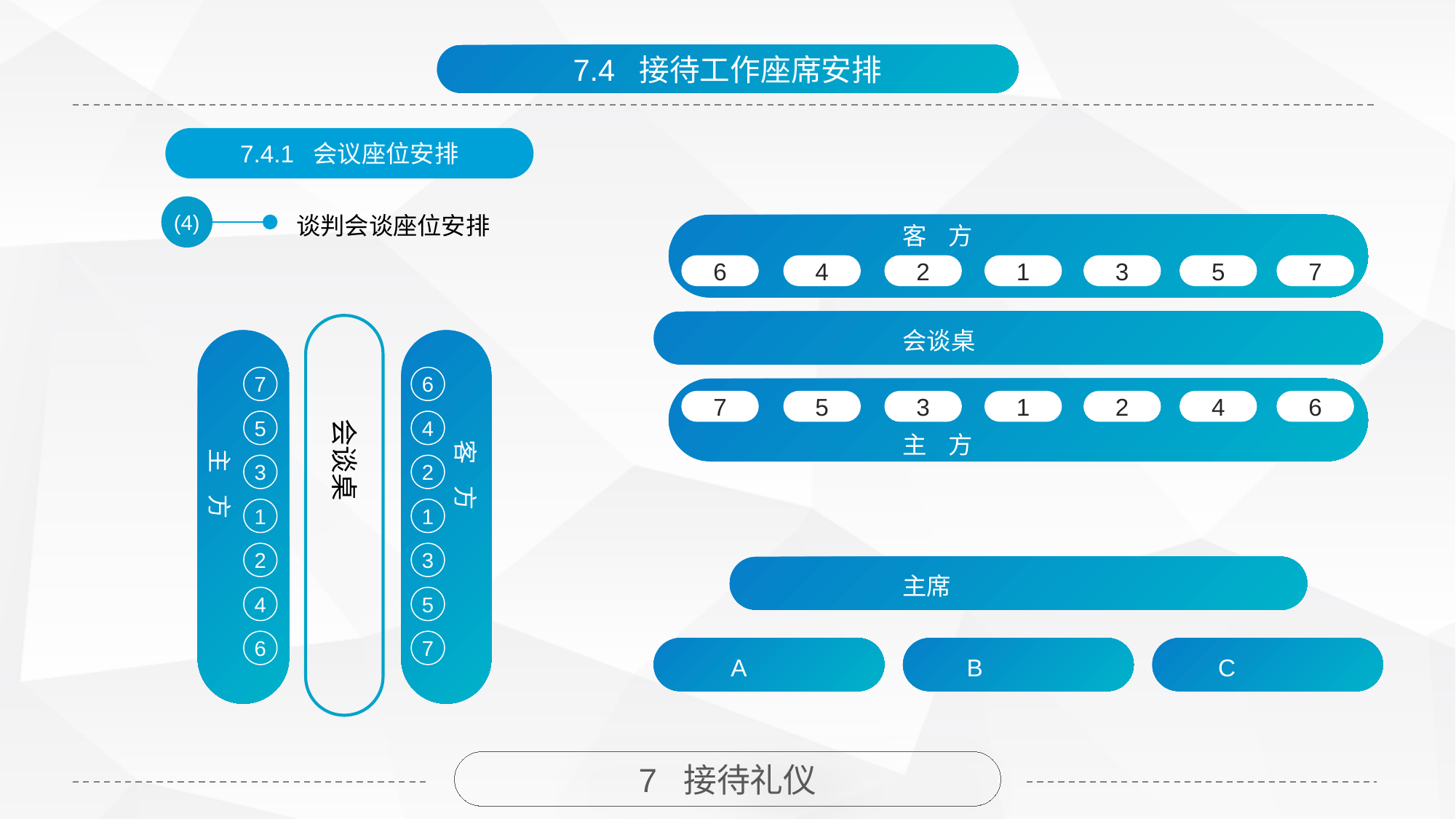

7.4  接待工作座席安排
7.4.1  会议座位安排
(4)
谈判会谈座位安排

客    方
6
4
2
1
3
5
7

会谈桌

7
6

7
5
3
1
2
4
6
会谈桌
5
4
主    方
主    方
客    方
3
2
1
1
2
3

主席
4
5
6
7

A
B
C
7  接待礼仪